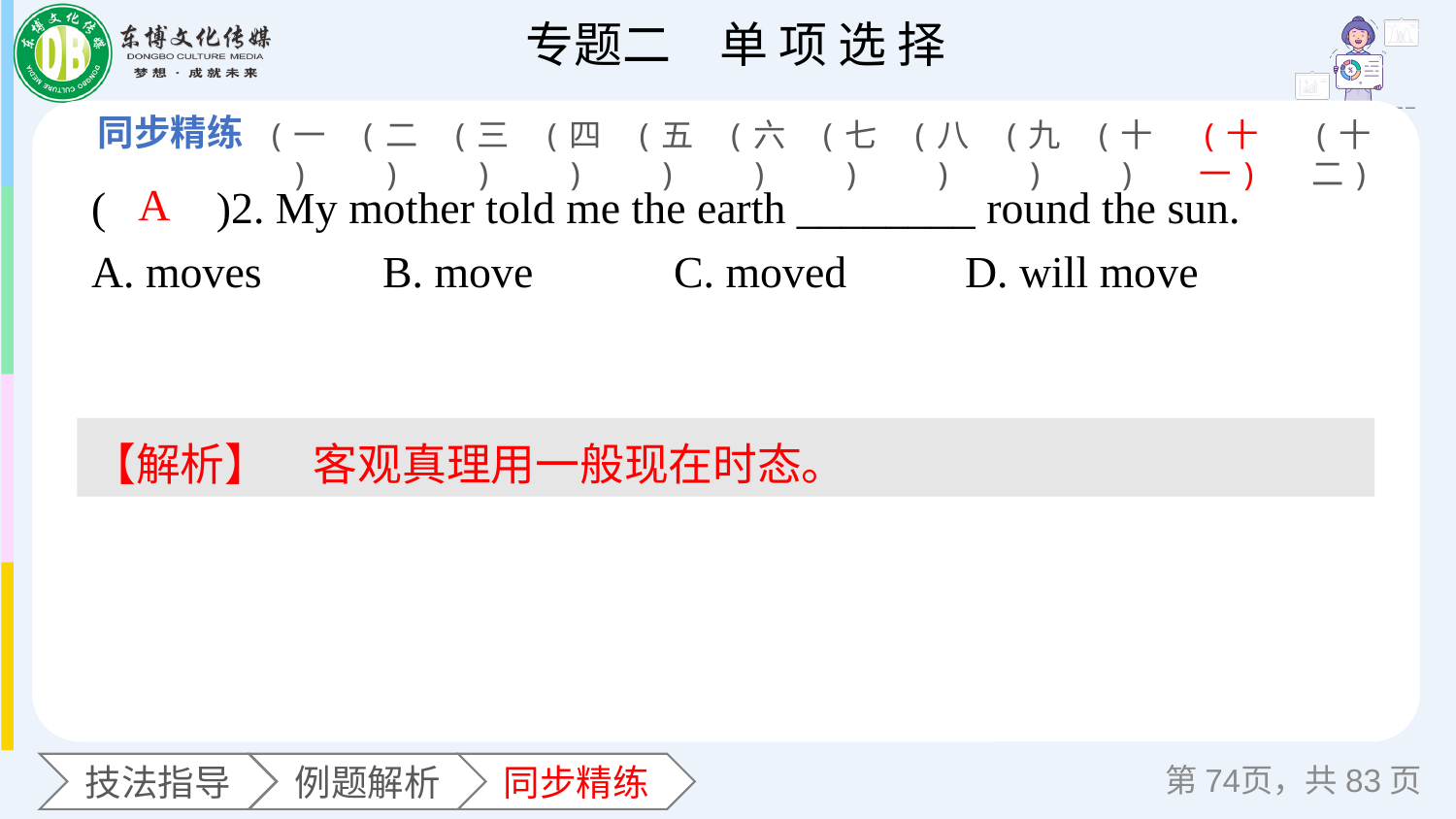

(一)
(二)
(三)
(四)
(五)
(六)
(七)
(八)
(九)
(十)
(十一)
(十二)
(　　)2. My mother told me the earth ________ round the sun.
A. moves    	B. move    	C. moved    	D. will move
A
【解析】　客观真理用一般现在时态。
第74页，共83页